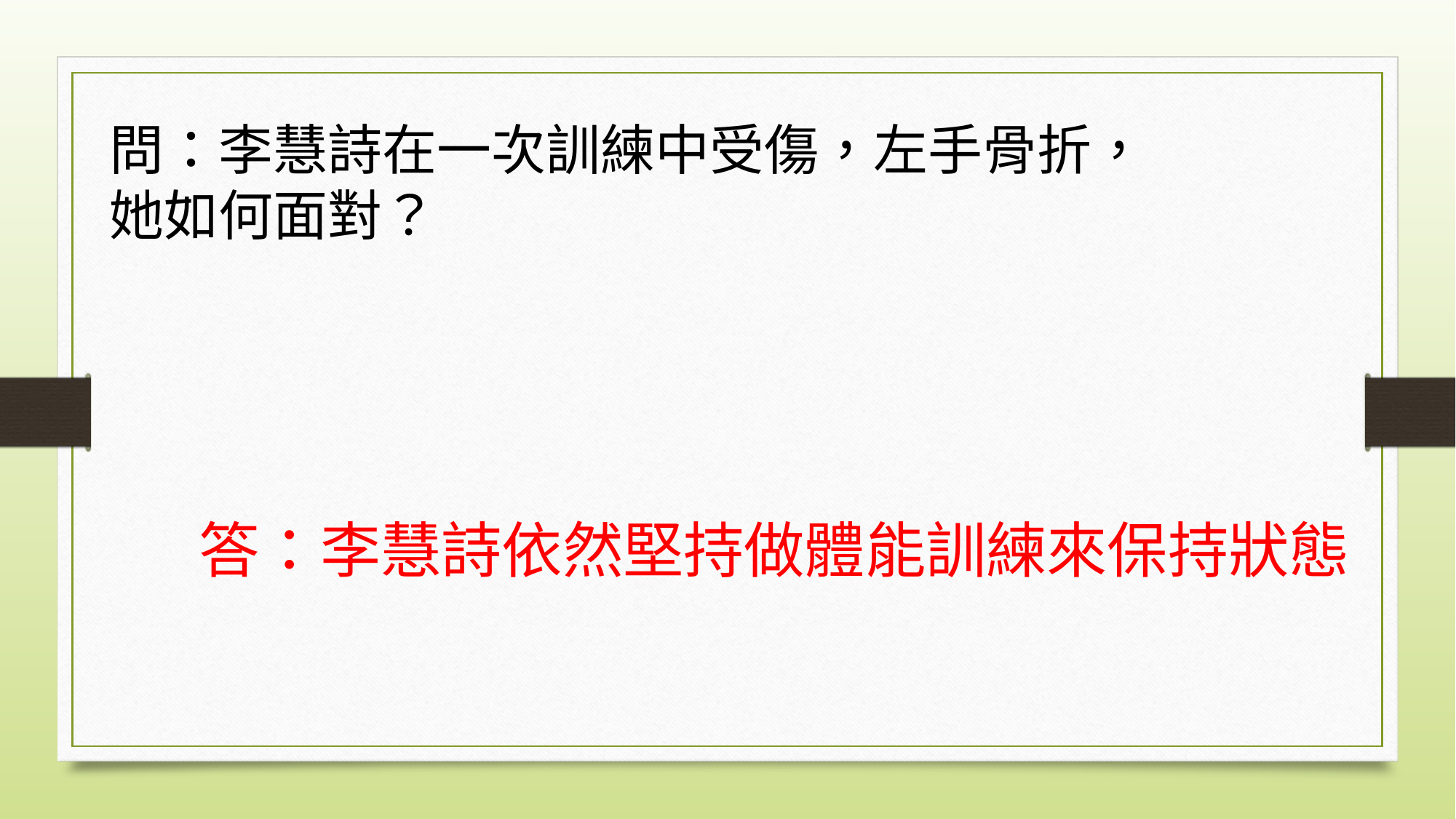

問：李慧詩在一次訓練中受傷，左手骨折，她如何面對？
答：李慧詩依然堅持做體能訓練來保持狀態